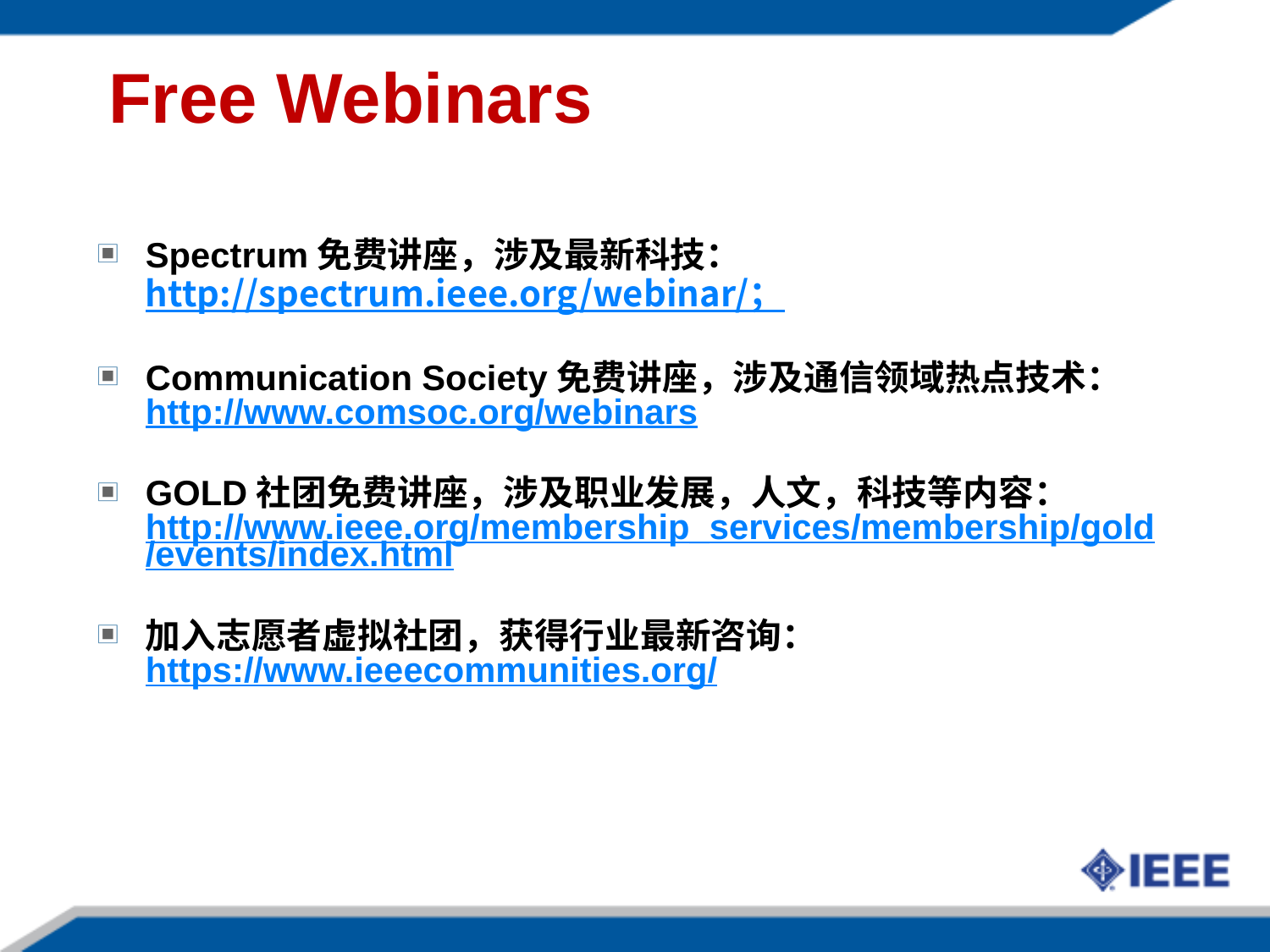

# Free Webinars
Spectrum免费讲座，涉及最新科技：http://spectrum.ieee.org/webinar/；

Communication Society免费讲座，涉及通信领域热点技术：http://www.comsoc.org/webinars

GOLD社团免费讲座，涉及职业发展，人文，科技等内容：http://www.ieee.org/membership_services/membership/gold/events/index.html

加入志愿者虚拟社团，获得行业最新咨询：https://www.ieeecommunities.org/